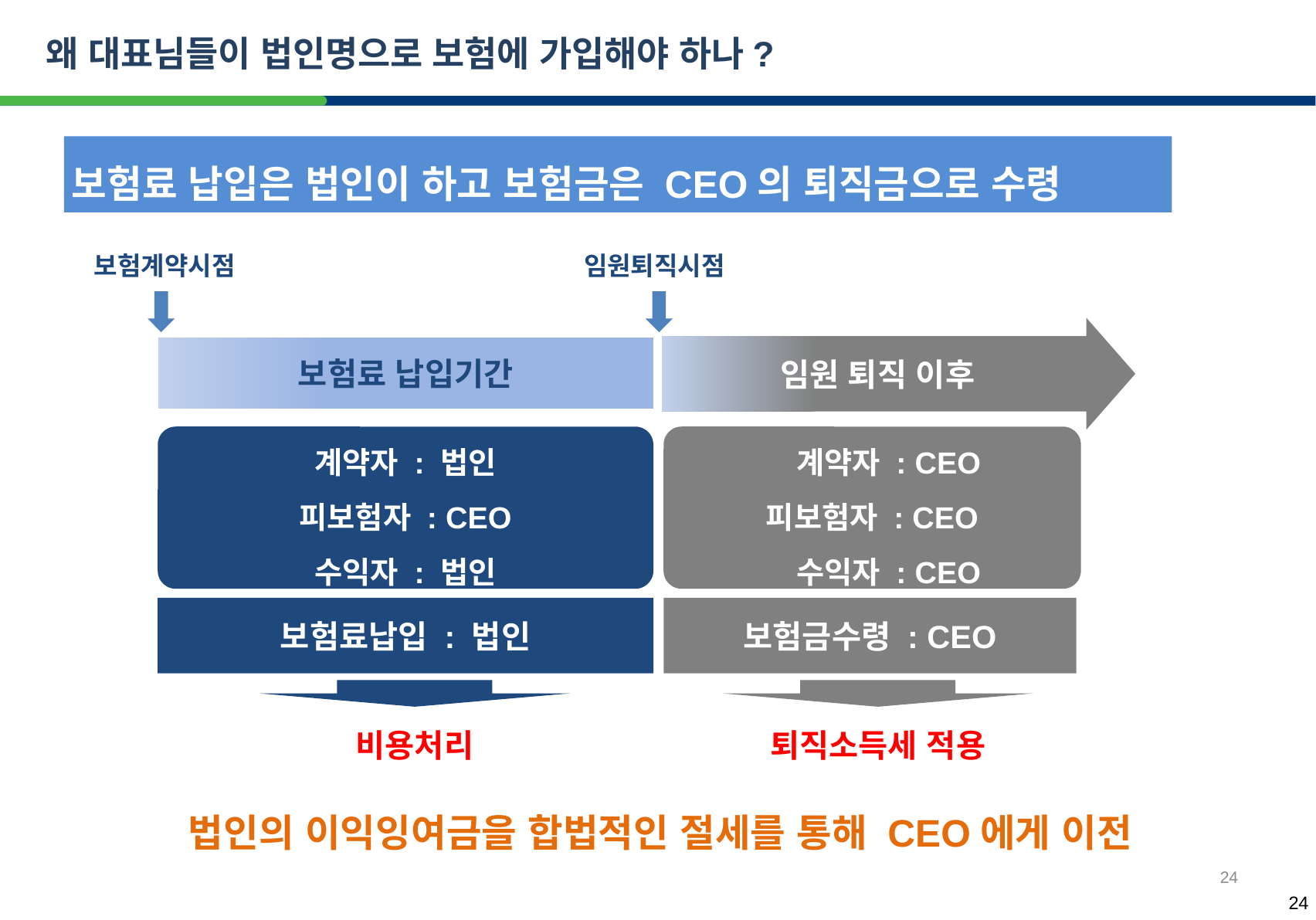

24
왜 대표님들이 법인명으로 보험에 가입해야 하나?
보험료 납입은 법인이 하고 보험금은 CEO의 퇴직금으로 수령

보험계약시점
임원퇴직시점

임원 퇴직 이후
보험료 납입기간
계약자 : 법인
피보험자 : CEO
수익자 : 법인
   계약자 : CEO
피보험자 : CEO
   수익자 : CEO
보험료납입 : 법인
보험금수령 : CEO

비용처리
퇴직소득세 적용
법인의 이익잉여금을 합법적인 절세를 통해 CEO에게 이전